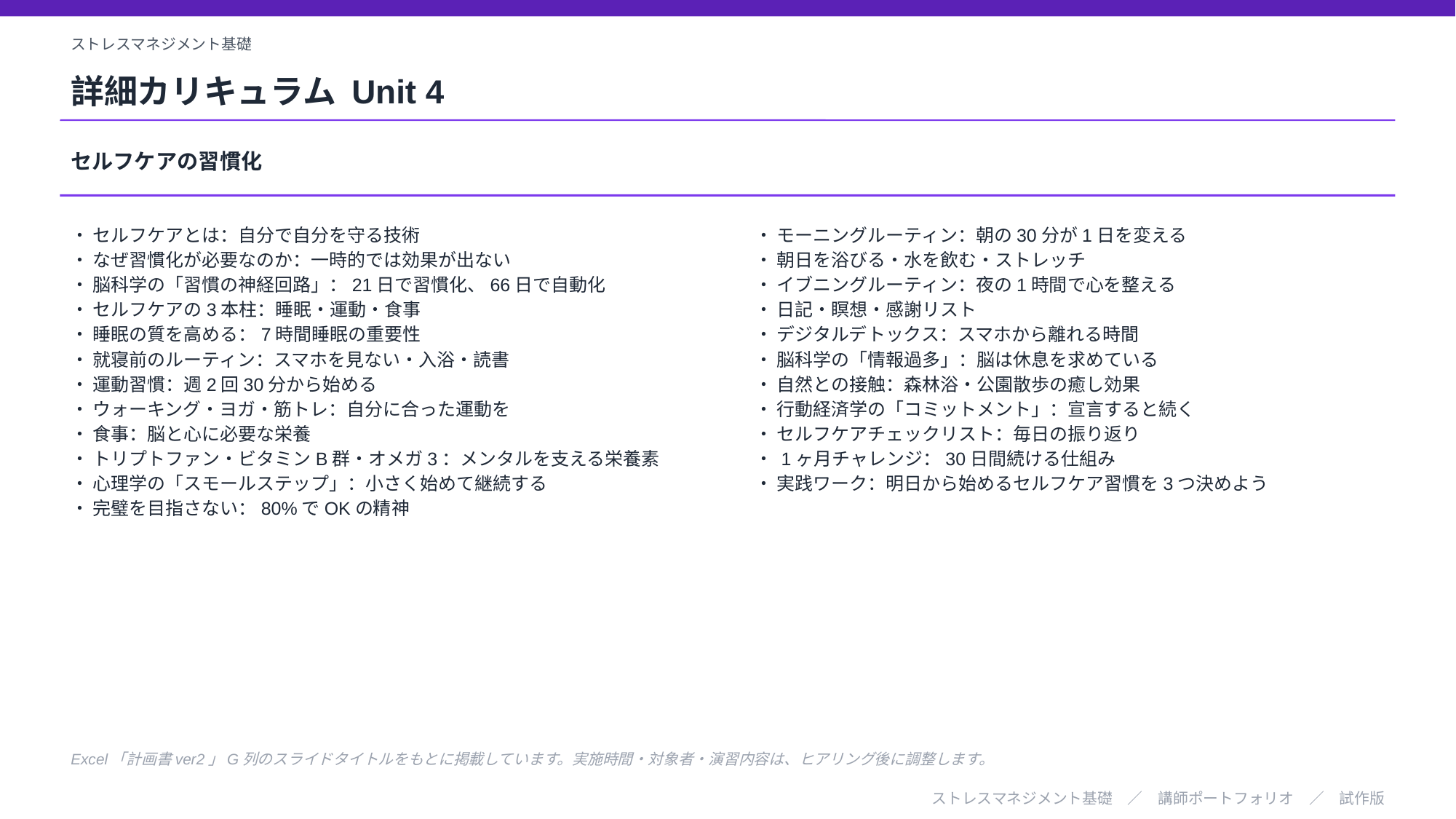

ストレスマネジメント基礎
詳細カリキュラム Unit 4

セルフケアの習慣化

・ セルフケアとは：自分で自分を守る技術
・ なぜ習慣化が必要なのか：一時的では効果が出ない
・ 脳科学の「習慣の神経回路」：21日で習慣化、66日で自動化
・ セルフケアの3本柱：睡眠・運動・食事
・ 睡眠の質を高める：7時間睡眠の重要性
・ 就寝前のルーティン：スマホを見ない・入浴・読書
・ 運動習慣：週2回30分から始める
・ ウォーキング・ヨガ・筋トレ：自分に合った運動を
・ 食事：脳と心に必要な栄養
・ トリプトファン・ビタミンB群・オメガ3：メンタルを支える栄養素
・ 心理学の「スモールステップ」：小さく始めて継続する
・ 完璧を目指さない：80%でOKの精神
・ モーニングルーティン：朝の30分が1日を変える
・ 朝日を浴びる・水を飲む・ストレッチ
・ イブニングルーティン：夜の1時間で心を整える
・ 日記・瞑想・感謝リスト
・ デジタルデトックス：スマホから離れる時間
・ 脳科学の「情報過多」：脳は休息を求めている
・ 自然との接触：森林浴・公園散歩の癒し効果
・ 行動経済学の「コミットメント」：宣言すると続く
・ セルフケアチェックリスト：毎日の振り返り
・ 1ヶ月チャレンジ：30日間続ける仕組み
・ 実践ワーク：明日から始めるセルフケア習慣を3つ決めよう
Excel「計画書ver2」G列のスライドタイトルをもとに掲載しています。実施時間・対象者・演習内容は、ヒアリング後に調整します。
ストレスマネジメント基礎　／　講師ポートフォリオ　／　試作版